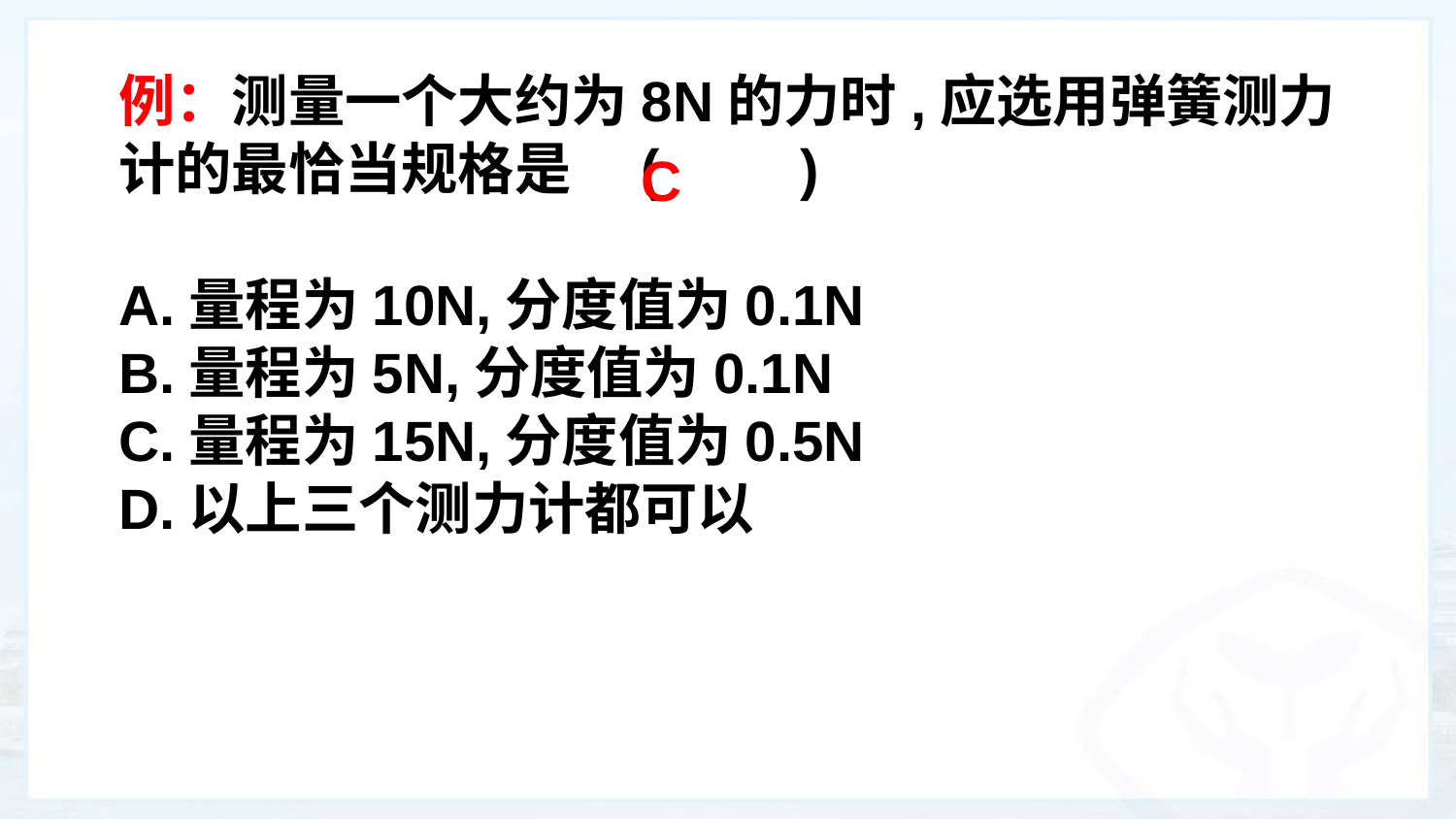

例：测量一个大约为8N的力时,应选用弹簧测力计的最恰当规格是　(　　)

A.量程为10N,分度值为0.1N
B.量程为5N,分度值为0.1N
C.量程为15N,分度值为0.5N
D.以上三个测力计都可以
C